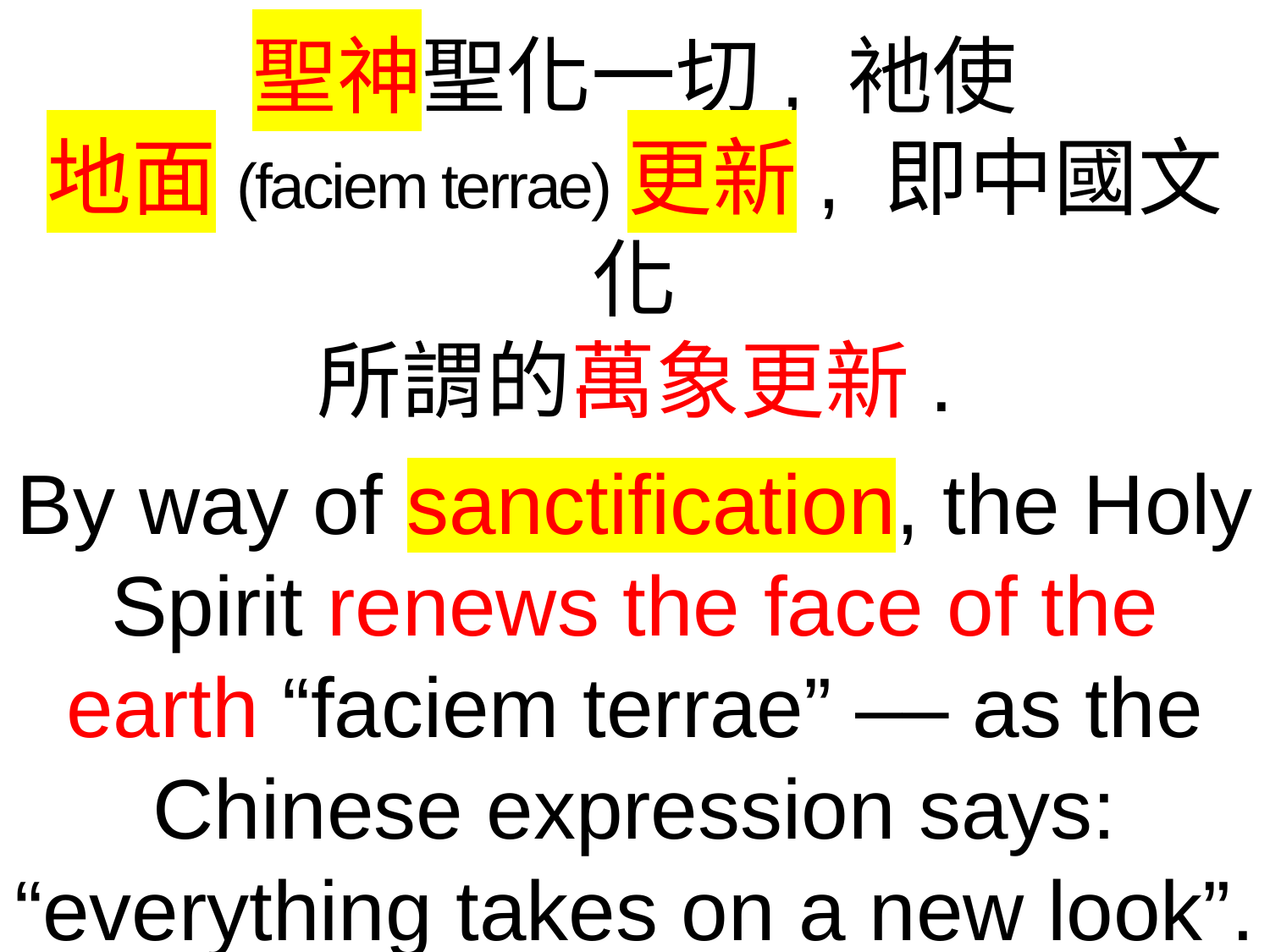

聖神聖化一切, 衪使
地面(faciem terrae)更新, 即中國文化
所謂的萬象更新.
By way of sanctification, the Holy Spirit renews the face of the earth “faciem terrae” –– as the Chinese expression says: “everything takes on a new look”.